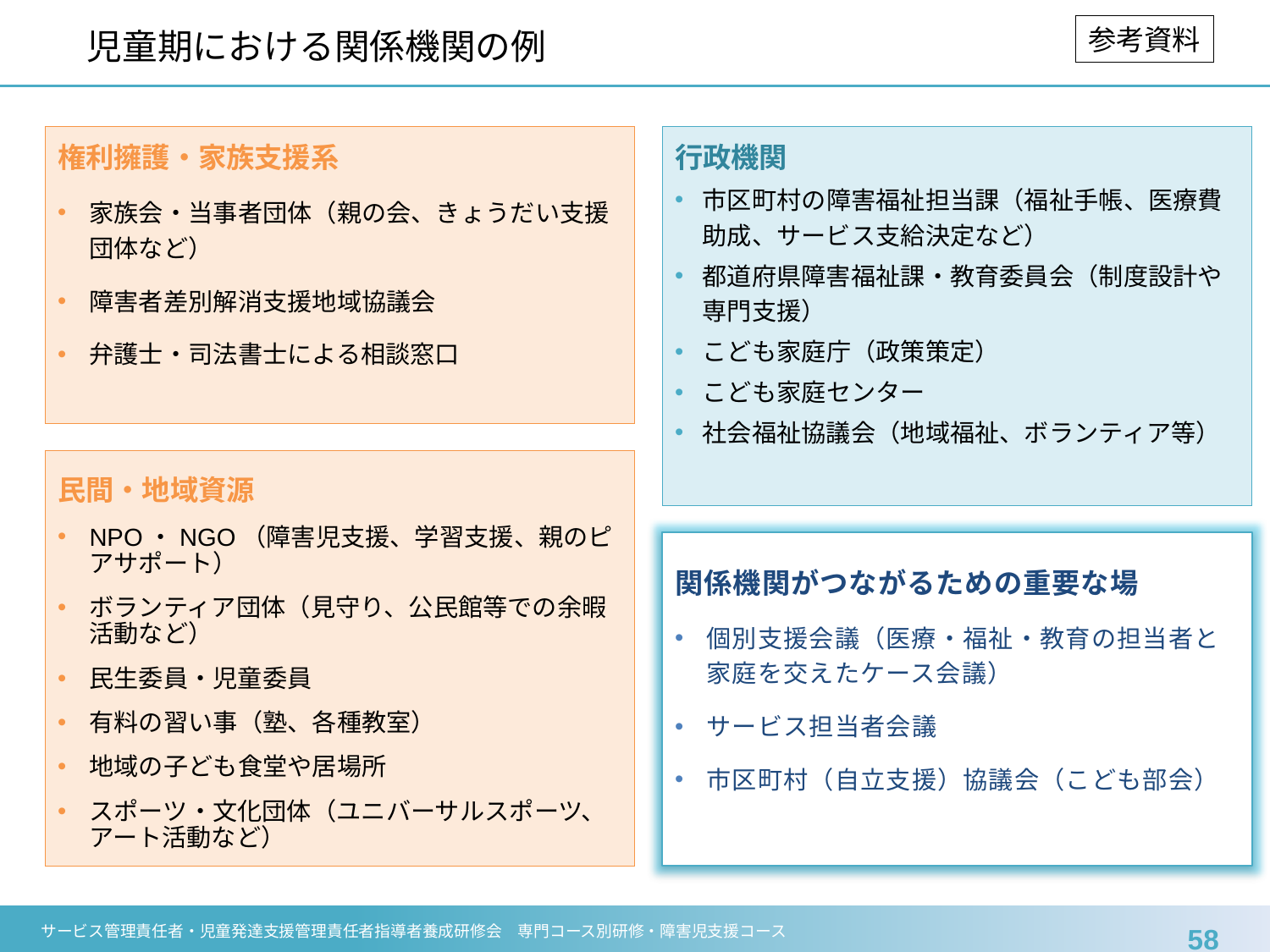

児童期における関係機関の例
参考資料

行政機関
市区町村の障害福祉担当課（福祉手帳、医療費助成、サービス支給決定など）
都道府県障害福祉課・教育委員会（制度設計や専門支援）
こども家庭庁（政策策定）
こども家庭センター
社会福祉協議会（地域福祉、ボランティア等）

権利擁護・家族支援系
家族会・当事者団体（親の会、きょうだい支援団体など）
障害者差別解消支援地域協議会
弁護士・司法書士による相談窓口

民間・地域資源
NPO・NGO（障害児支援、学習支援、親のピアサポート）
ボランティア団体（見守り、公民館等での余暇活動など）
民生委員・児童委員
有料の習い事（塾、各種教室）
地域の子ども食堂や居場所
スポーツ・文化団体（ユニバーサルスポーツ、アート活動など）

関係機関がつながるための重要な場
個別支援会議（医療・福祉・教育の担当者と家庭を交えたケース会議）
サービス担当者会議
市区町村（自立支援）協議会（こども部会）